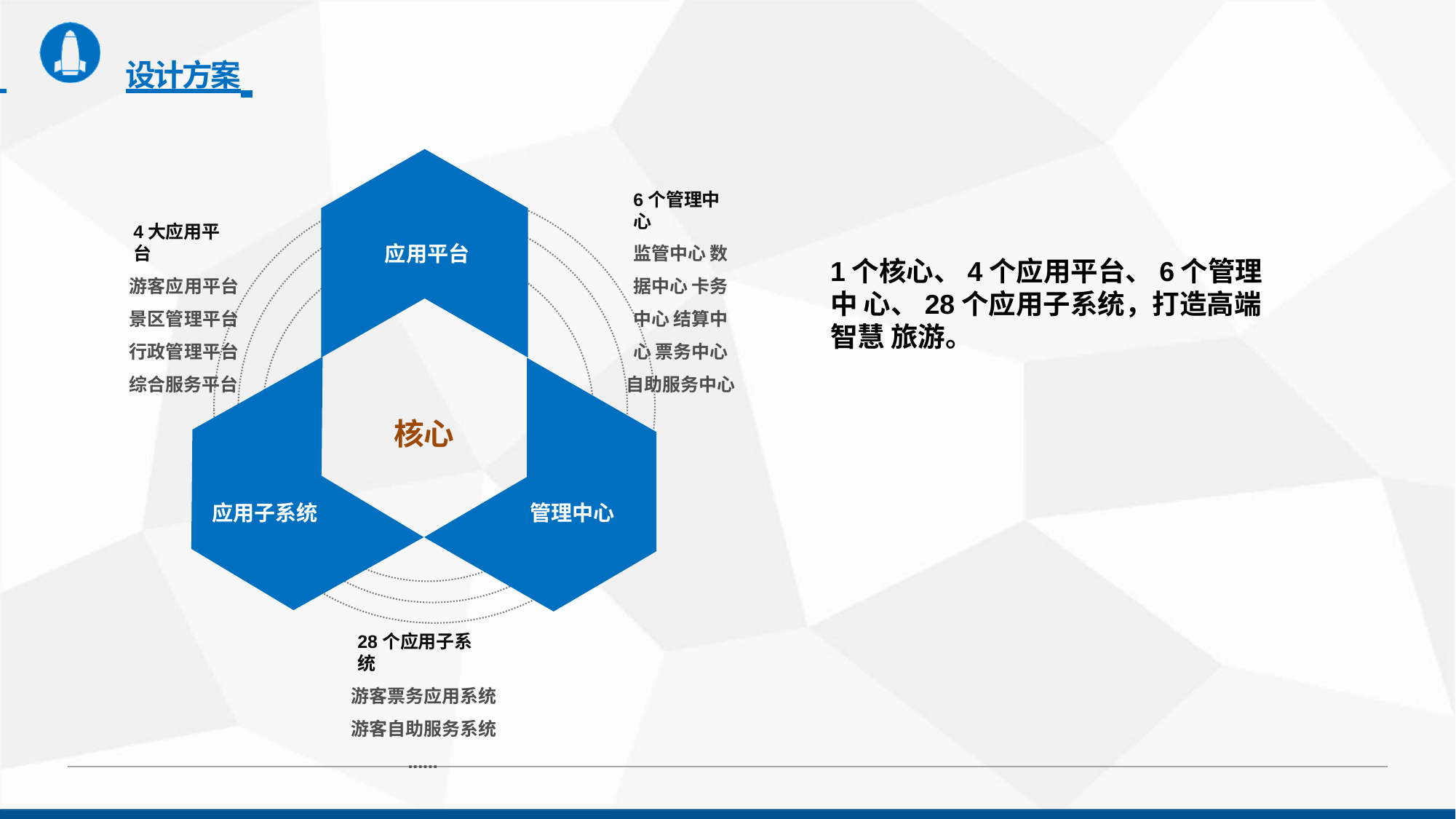

# 设计方案

6个管理中心

4大应用平台
监管中心 数据中心 卡务中心 结算中心 票务中心 自助服务中心
应用平台

1个核心、4个应用平台、6个管理中 心、28个应用子系统，打造高端智慧 旅游。
游客应用平台 景区管理平台 行政管理平台 综合服务平台

核心
管理中心
应用子系统
28个应用子系统
游客票务应用系统 游客自助服务系统
......